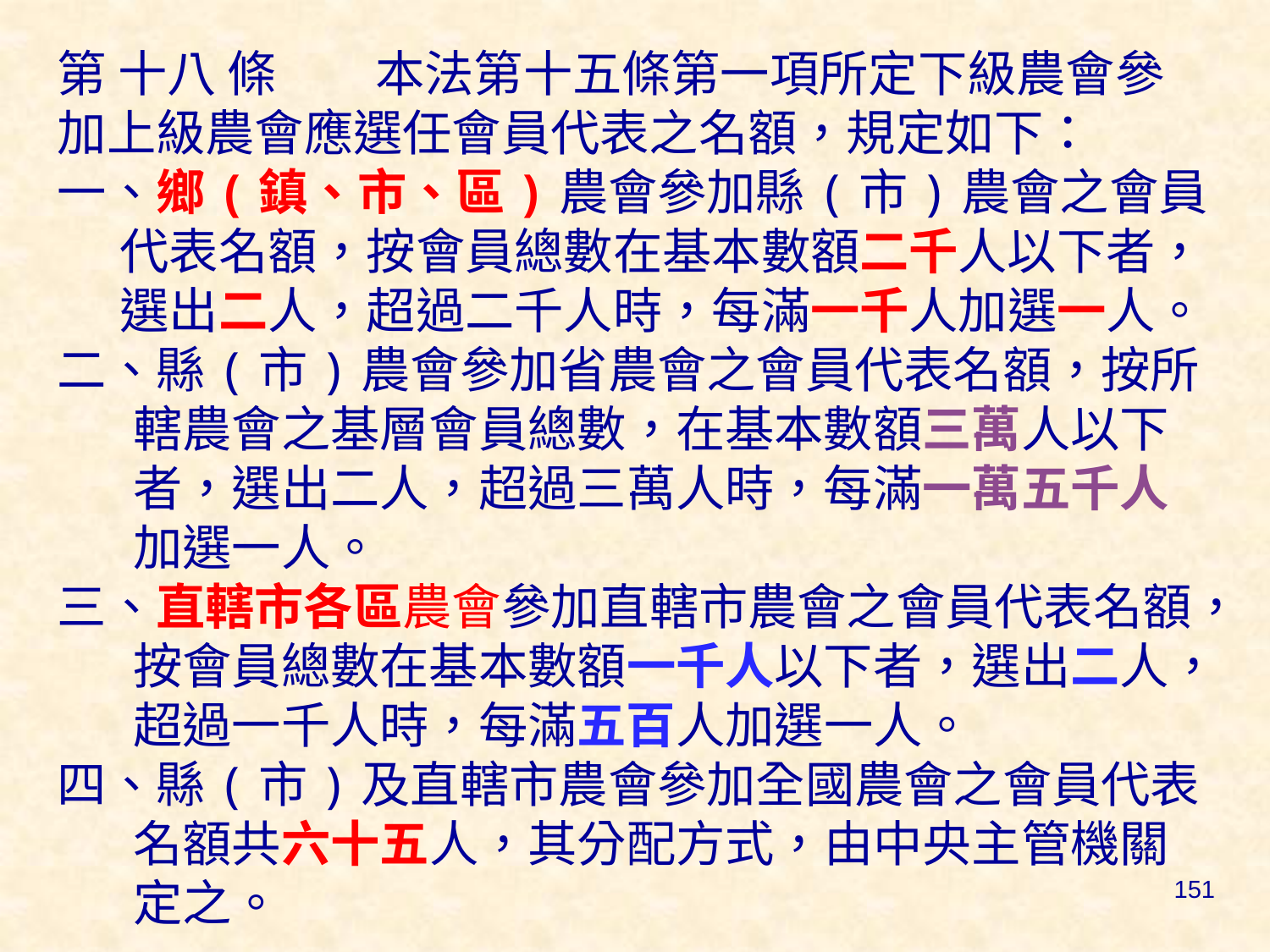

第 十八 條　　本法第十五條第一項所定下級農會參加上級農會應選任會員代表之名額，規定如下：
一、鄉(鎮、市、區)農會參加縣(市)農會之會員代表名額，按會員總數在基本數額二千人以下者，選出二人，超過二千人時，每滿一千人加選一人。
二、縣(市)農會參加省農會之會員代表名額，按所轄農會之基層會員總數，在基本數額三萬人以下者，選出二人，超過三萬人時，每滿一萬五千人加選一人。
三、直轄市各區農會參加直轄市農會之會員代表名額，按會員總數在基本數額一千人以下者，選出二人，超過一千人時，每滿五百人加選一人。
四、縣(市)及直轄市農會參加全國農會之會員代表名額共六十五人，其分配方式，由中央主管機關定之。
151